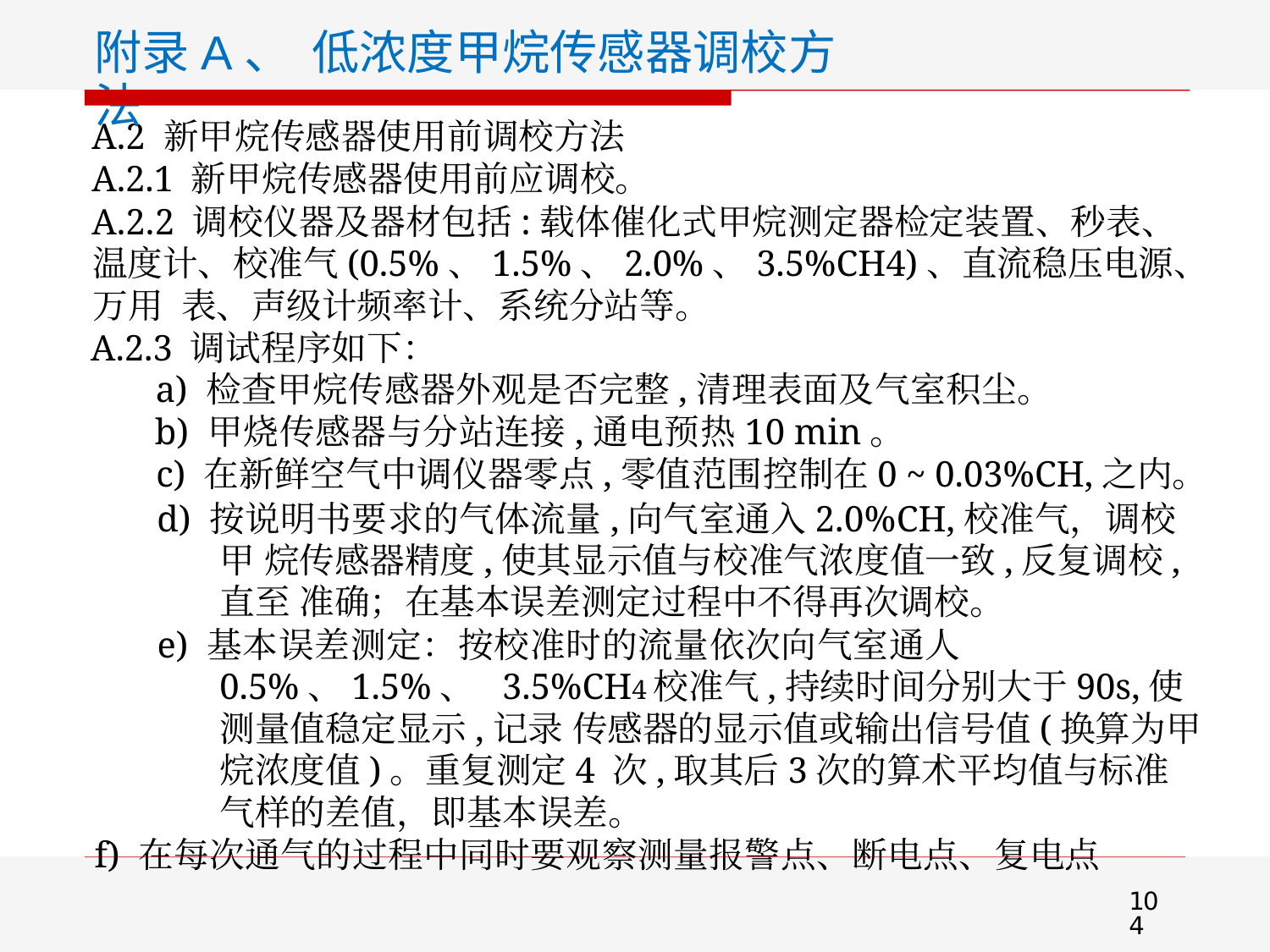

附录A、  低浓度甲烷传感器调校方法

A.2 新甲烷传感器使用前调校方法
A.2.1 新甲烷传感器使用前应调校。
A.2.2 调校仪器及器材包括:载体催化式甲烷测定器检定装置、秒表、  温度计、校准气(0.5%、1.5%、2.0%、3.5%CH4)、直流稳压电源、万用  表、声级计频率计、系统分站等。
A.2.3 调试程序如下：
a) 检查甲烷传感器外观是否完整,清理表面及气室积尘。
b) 甲烧传感器与分站连接,通电预热10 min。
c) 在新鲜空气中调仪器零点,零值范围控制在0 ~ 0.03%CH,之内。
d) 按说明书要求的气体流量,向气室通入2.0%CH,校准气，调校甲 烷传感器精度,使其显示值与校准气浓度值一致,反复调校,直至 准确；在基本误差测定过程中不得再次调校。
e) 基本误差测定：按校准时的流量依次向气室通人0.5%、1.5%、  3.5%CH4校准气,持续时间分别大于90s,使测量值稳定显示,记录 传感器的显示值或输出信号值(换算为甲烷浓度值)。重复测定4 次,取其后3次的算术平均值与标准气样的差值，即基本误差。
f) 在每次通气的过程中同时要观察测量报警点、断电点、复电点

104